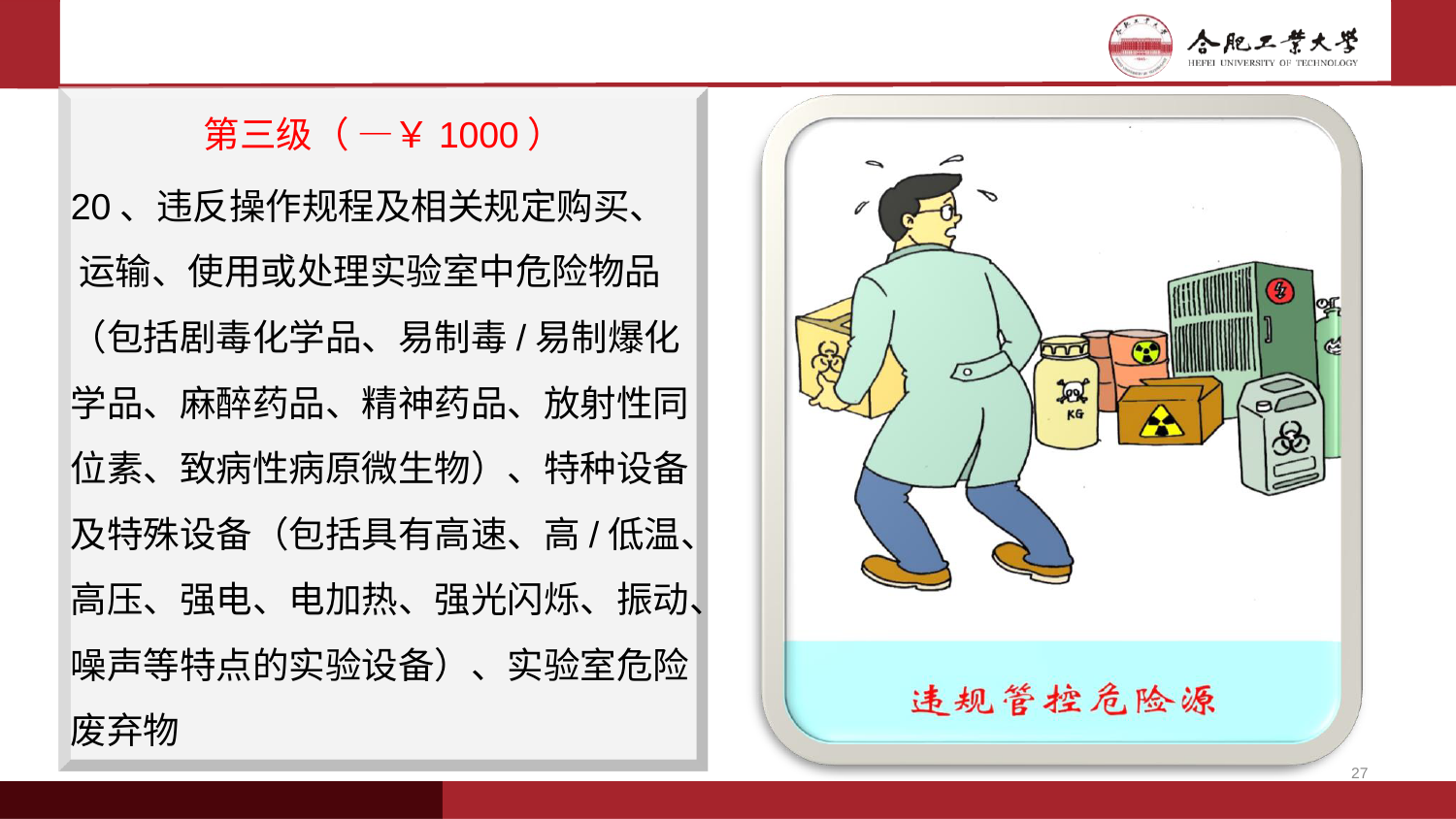

第三级（ —￥1000）
20、违反操作规程及相关规定购买、 运输、使用或处理实验室中危险物品
（包括剧毒化学品、易制毒/易制爆化 学品、麻醉药品、精神药品、放射性同
位素、致病性病原微生物）、特种设备 及特殊设备（包括具有高速、高/低温、 高压、强电、电加热、强光闪烁、振动、
噪声等特点的实验设备）、实验室危险 废弃物